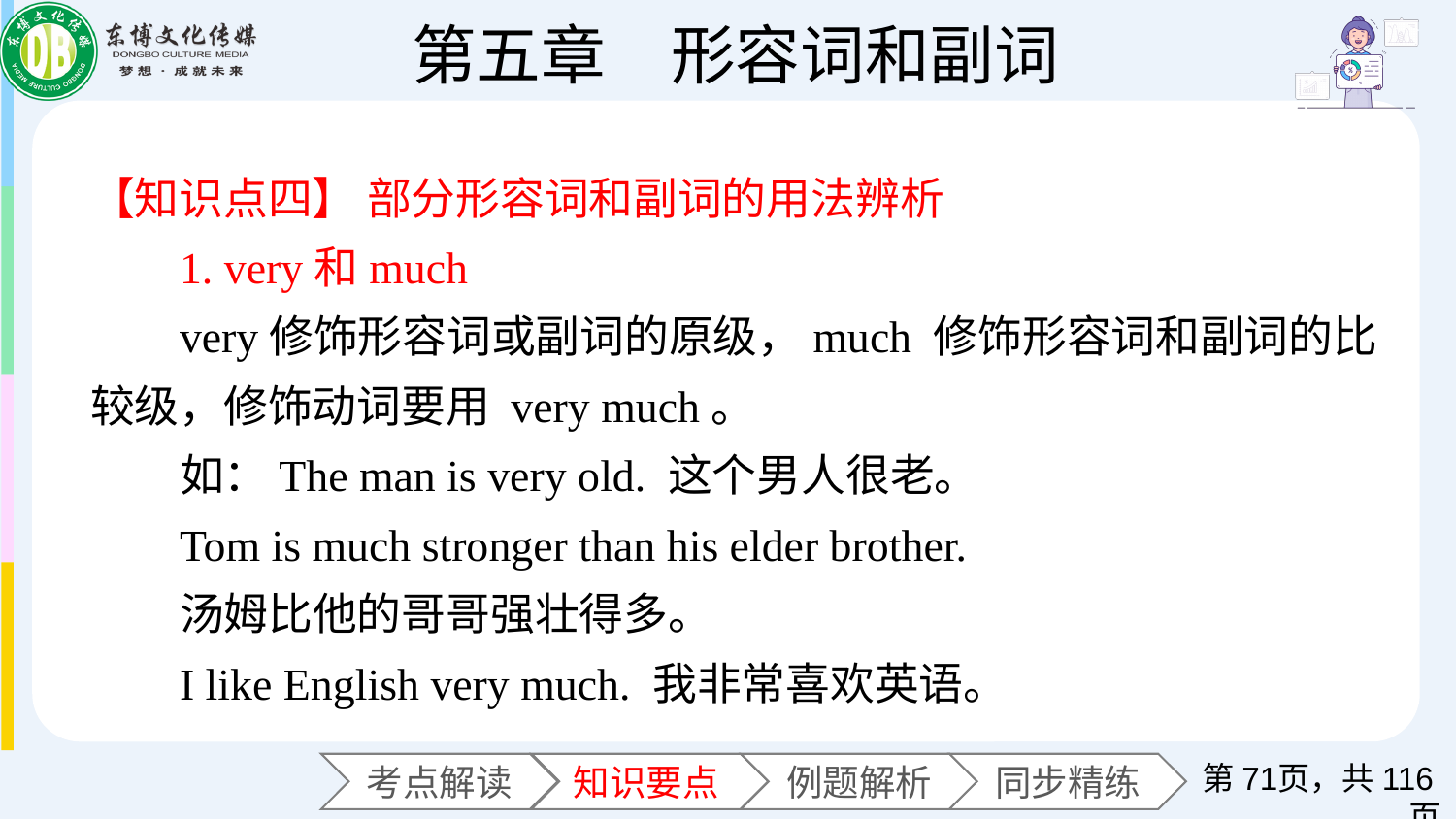

【知识点四】 部分形容词和副词的用法辨析
1. very和much
very修饰形容词或副词的原级，much 修饰形容词和副词的比较级，修饰动词要用 very much。
如：The man is very old. 这个男人很老。
Tom is much stronger than his elder brother.
汤姆比他的哥哥强壮得多。
I like English very much. 我非常喜欢英语。
第71页，共116页